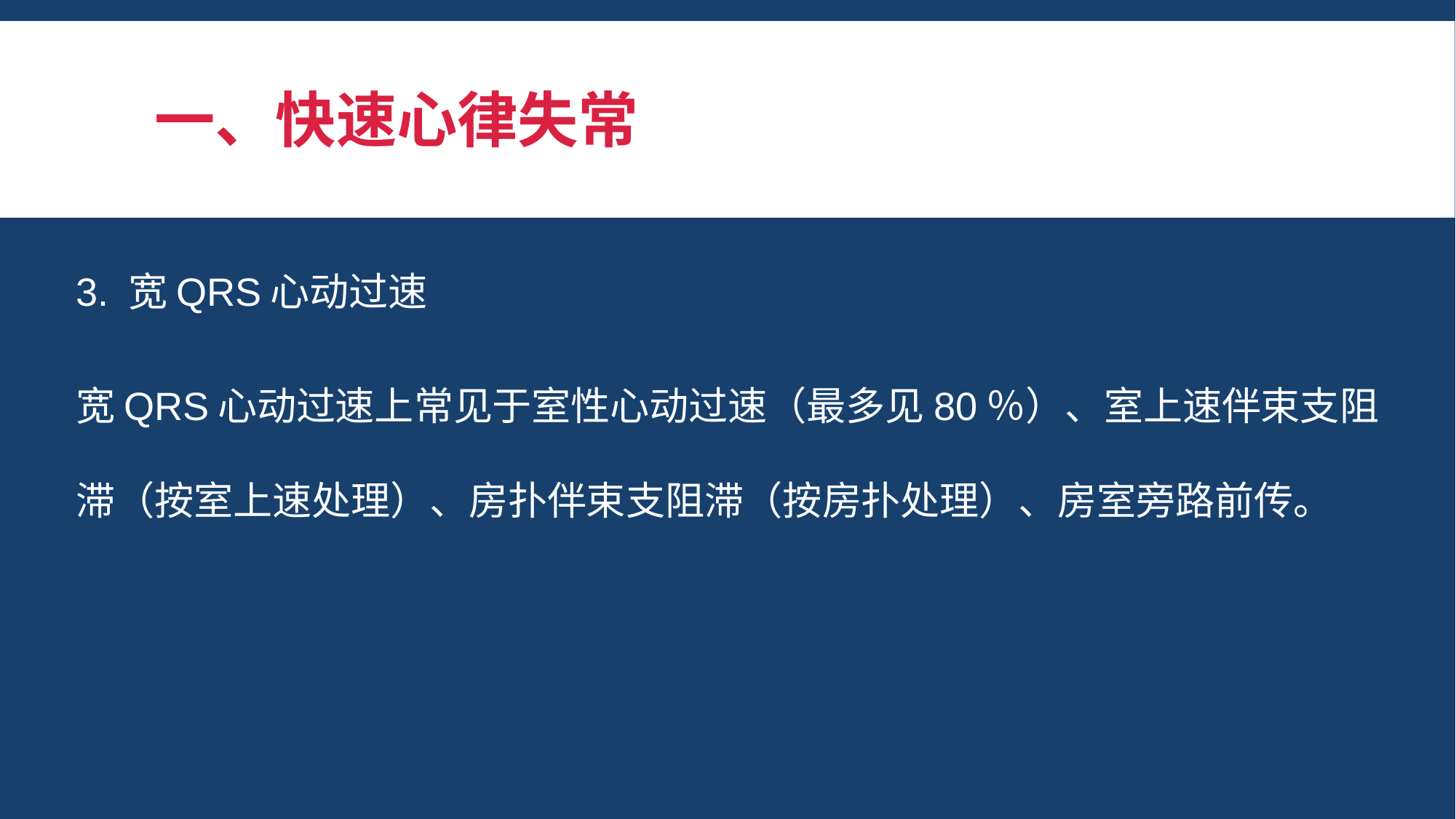

# 一、快速心律失常
3. 宽QRS心动过速
宽QRS心动过速上常见于室性心动过速（最多见80％）、室上速伴束支阻滞（按室上速处理）、房扑伴束支阻滞（按房扑处理）、房室旁路前传。